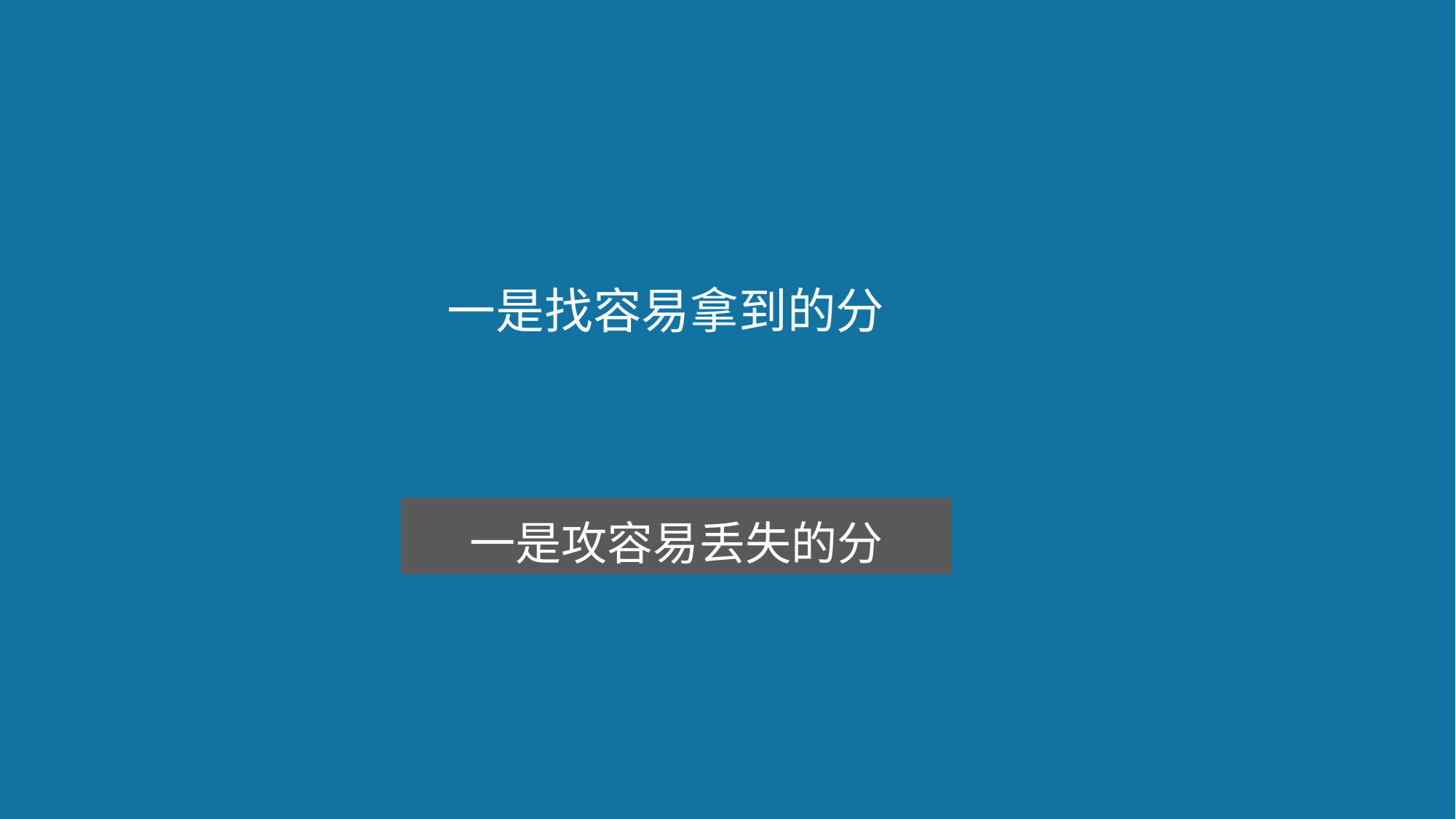

根据学生整体情况，确定二轮复习侧重点
一是找容易拿到的分
一是攻容易丢失的分